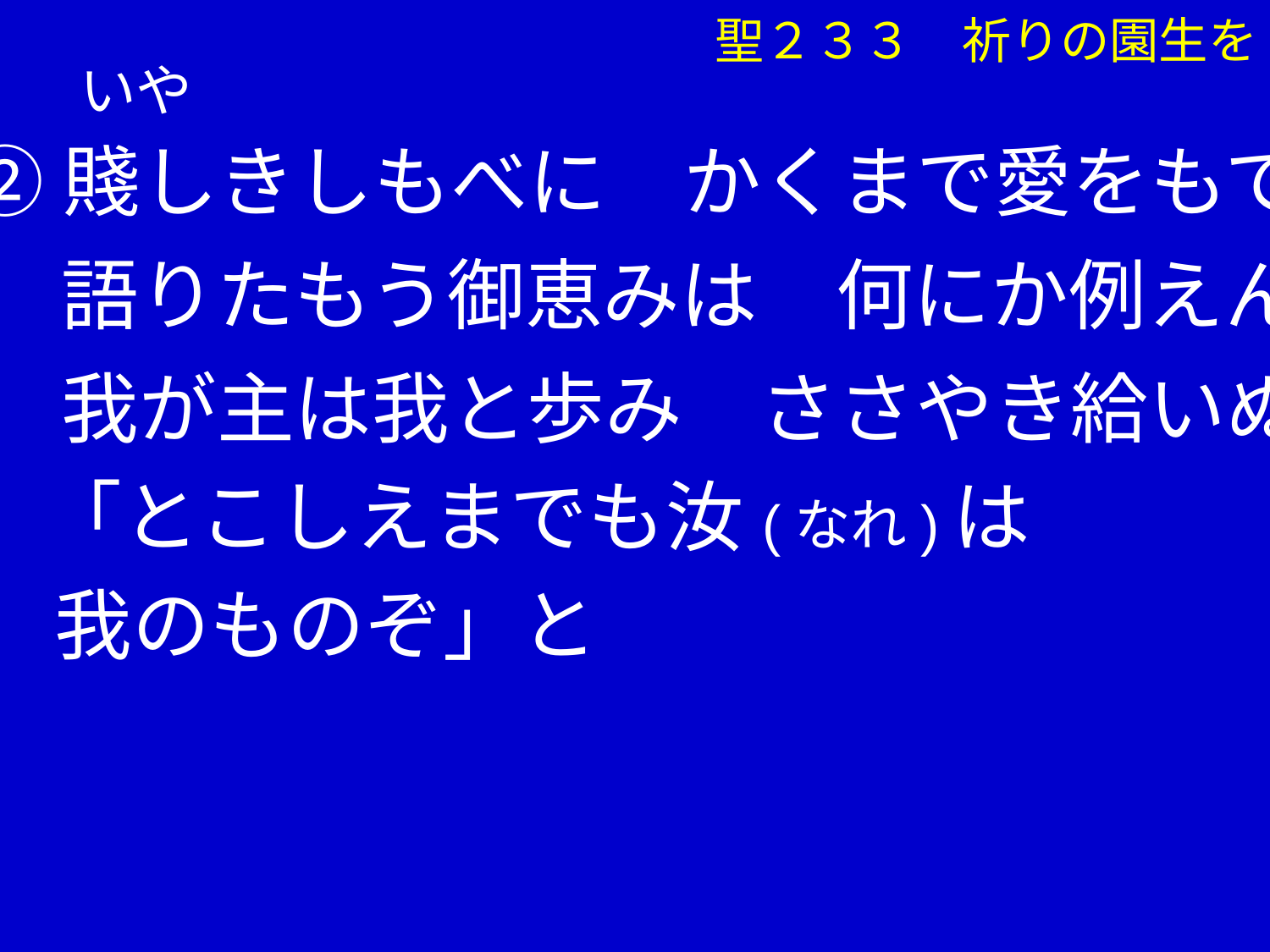

聖２３３　祈りの園生を
　　いや
②賤しきしもべに　かくまで愛をもて
　 語りたもう御恵みは　何にか例えん
　 我が主は我と歩み　ささやき給いぬ
　「とこしえまでも汝(なれ)は
    我のものぞ」と